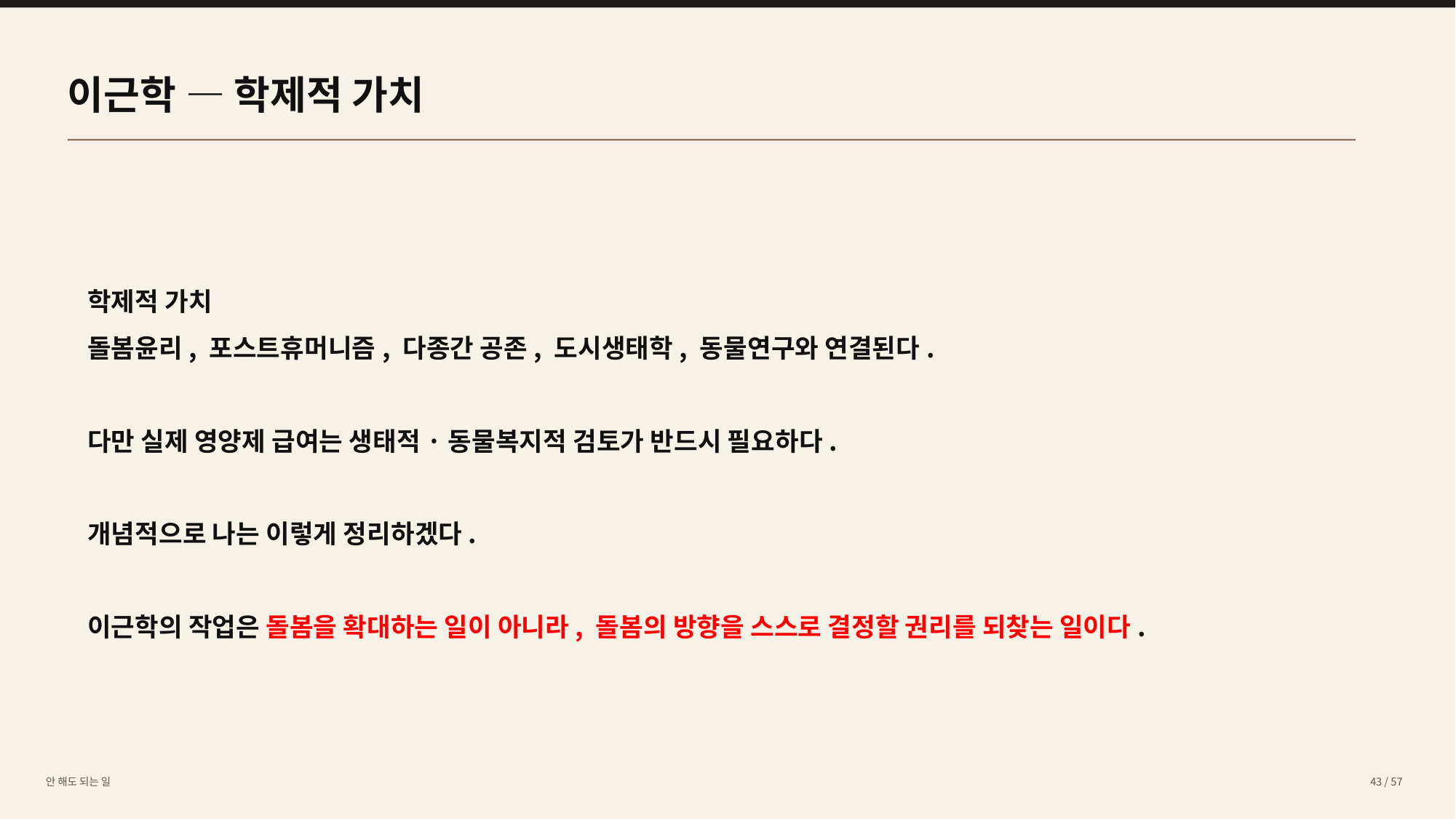

이근학 — 학제적 가치

학제적 가치
돌봄윤리, 포스트휴머니즘, 다종간 공존, 도시생태학, 동물연구와 연결된다.

다만 실제 영양제 급여는 생태적·동물복지적 검토가 반드시 필요하다.

개념적으로 나는 이렇게 정리하겠다.

이근학의 작업은 돌봄을 확대하는 일이 아니라, 돌봄의 방향을 스스로 결정할 권리를 되찾는 일이다.
안 해도 되는 일
43 / 57